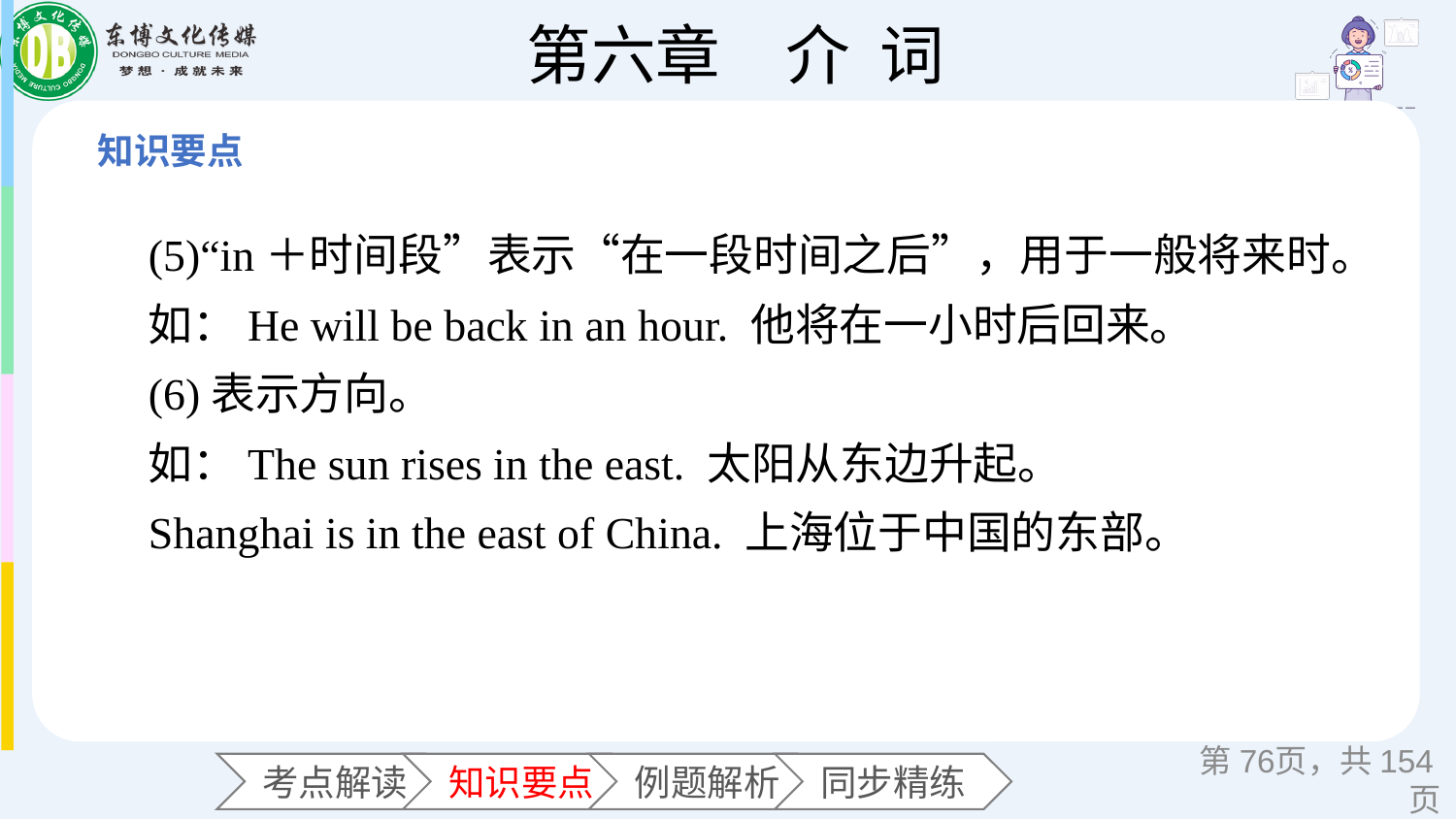

(5)“in＋时间段”表示“在一段时间之后”，用于一般将来时。
如：He will be back in an hour. 他将在一小时后回来。
(6)表示方向。
如：The sun rises in the east. 太阳从东边升起。
Shanghai is in the east of China. 上海位于中国的东部。
第76页，共154页